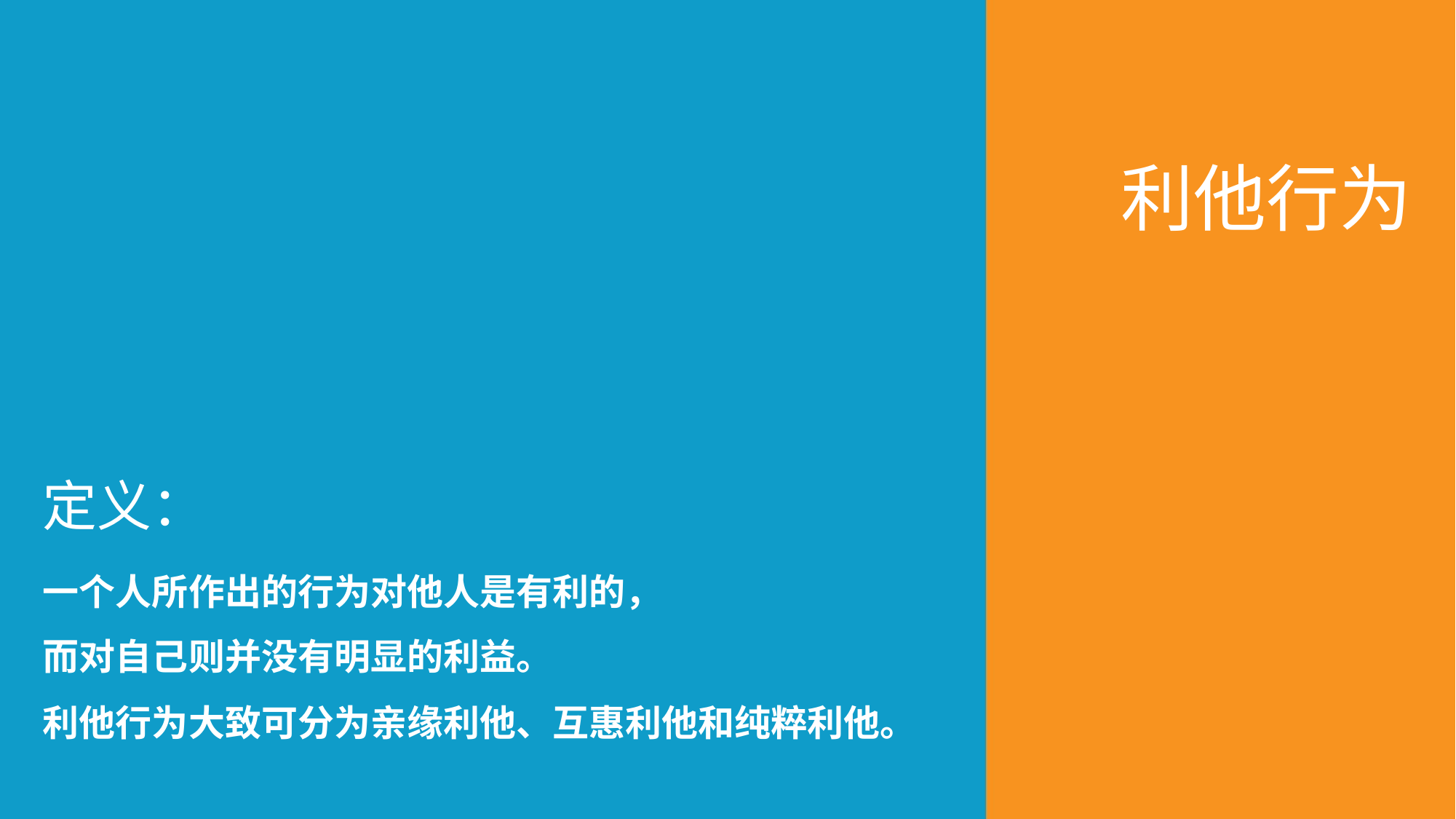

利他行为
定义：
一个人所作出的行为对他人是有利的，
而对自己则并没有明显的利益。
利他行为大致可分为亲缘利他、互惠利他和纯粹利他。